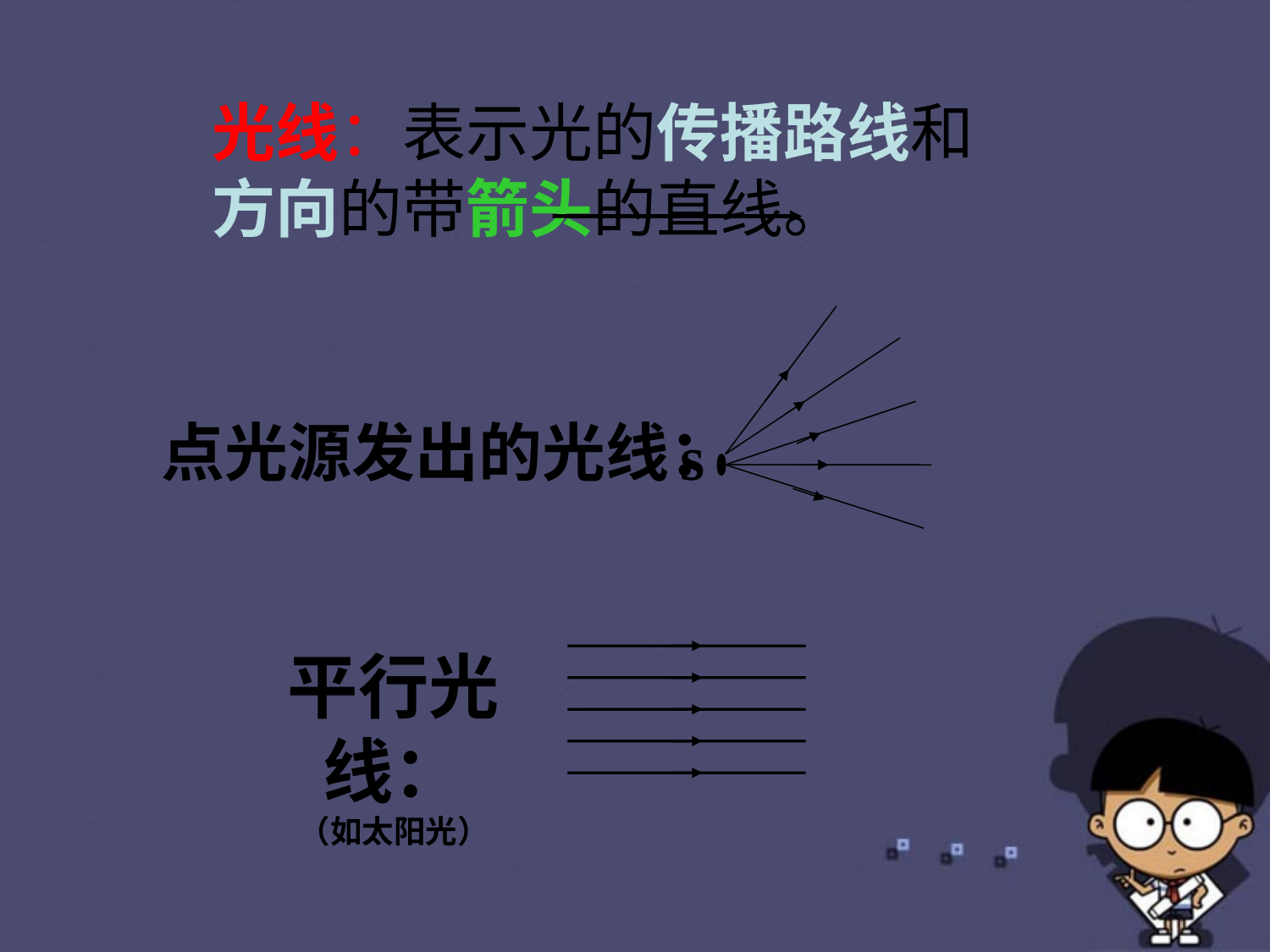

光线：表示光的传播路线和方向的带箭头的直线。

点光源发出的光线：
s
平行光线：
（如太阳光）